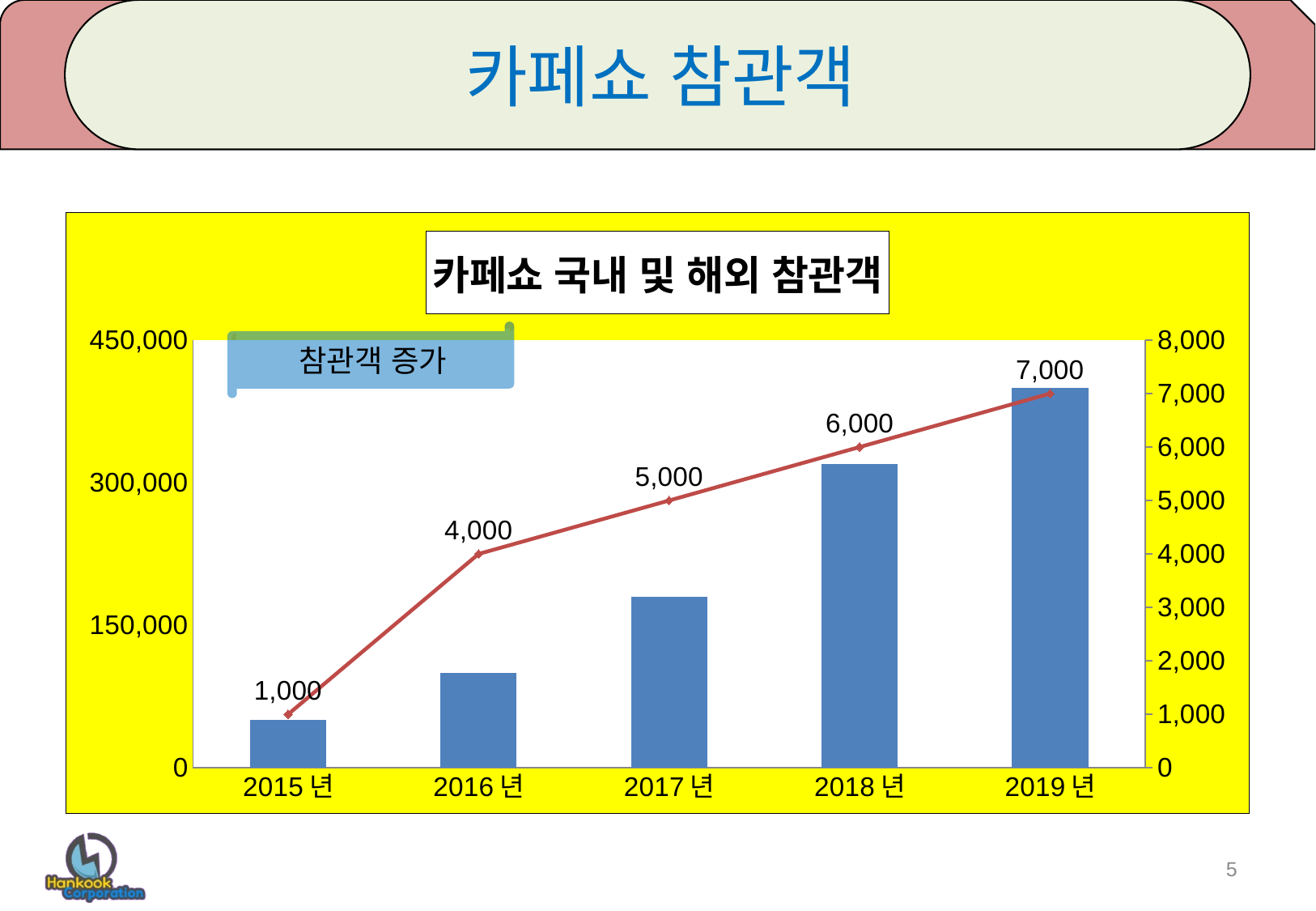

# 카페쇼 참관객

### Chart: 카페쇼 국내 및 해외 참관객

| Category | 국내 | 해외 |
|---|---|---|
| 2015년 | 50000.0 | 1000.0 |
| 2016년 | 100000.0 | 4000.0 |
| 2017년 | 180000.0 | 5000.0 |
| 2018년 | 320000.0 | 6000.0 |
| 2019년 | 400000.0 | 7000.0 |
참관객 증가
5